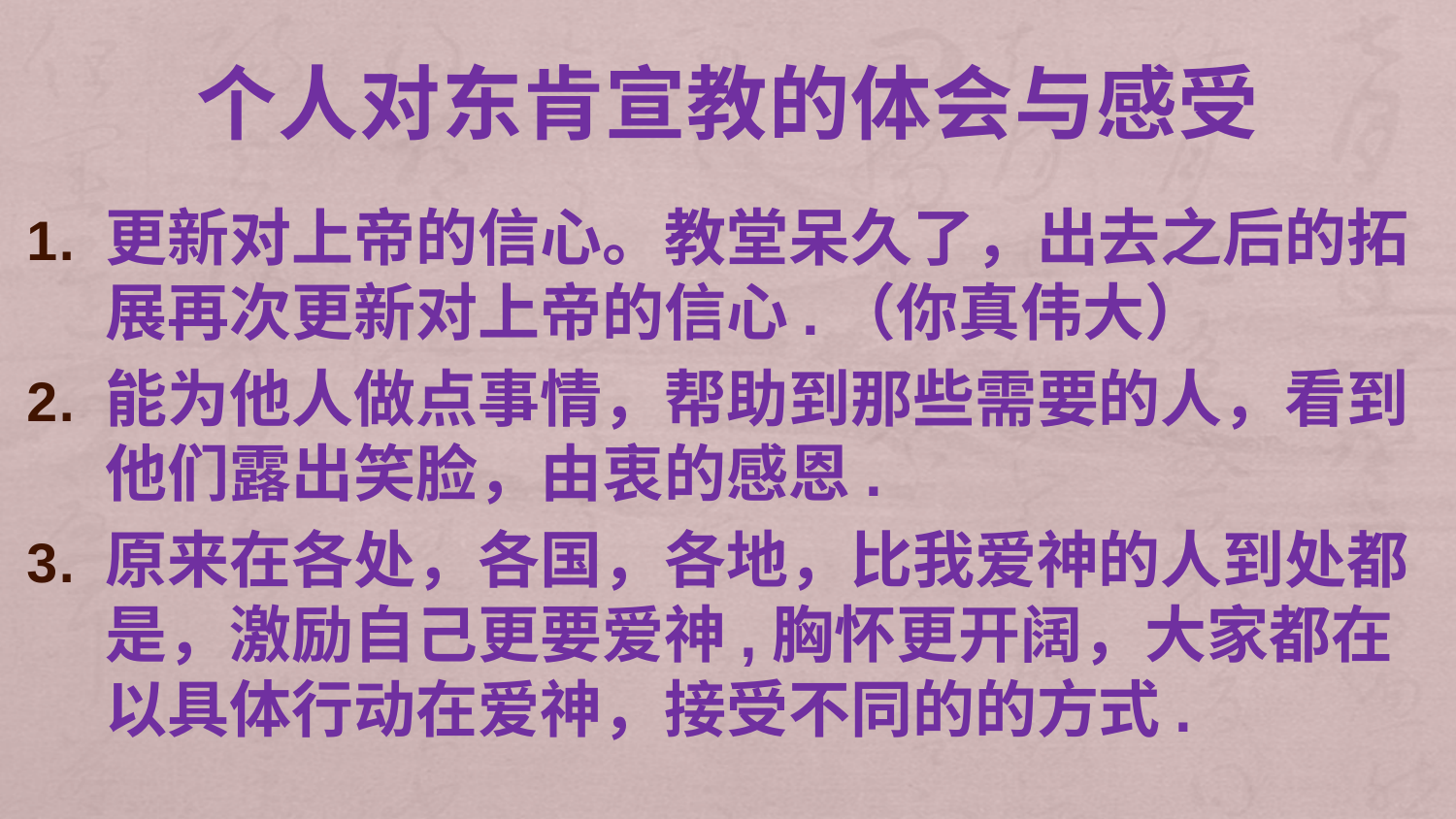

# 个人对东肯宣教的体会与感受
更新对上帝的信心。教堂呆久了，出去之后的拓展再次更新对上帝的信心.（你真伟大）
能为他人做点事情，帮助到那些需要的人，看到他们露出笑脸，由衷的感恩.
原来在各处，各国，各地，比我爱神的人到处都是，激励自己更要爱神,胸怀更开阔，大家都在以具体行动在爱神，接受不同的的方式.